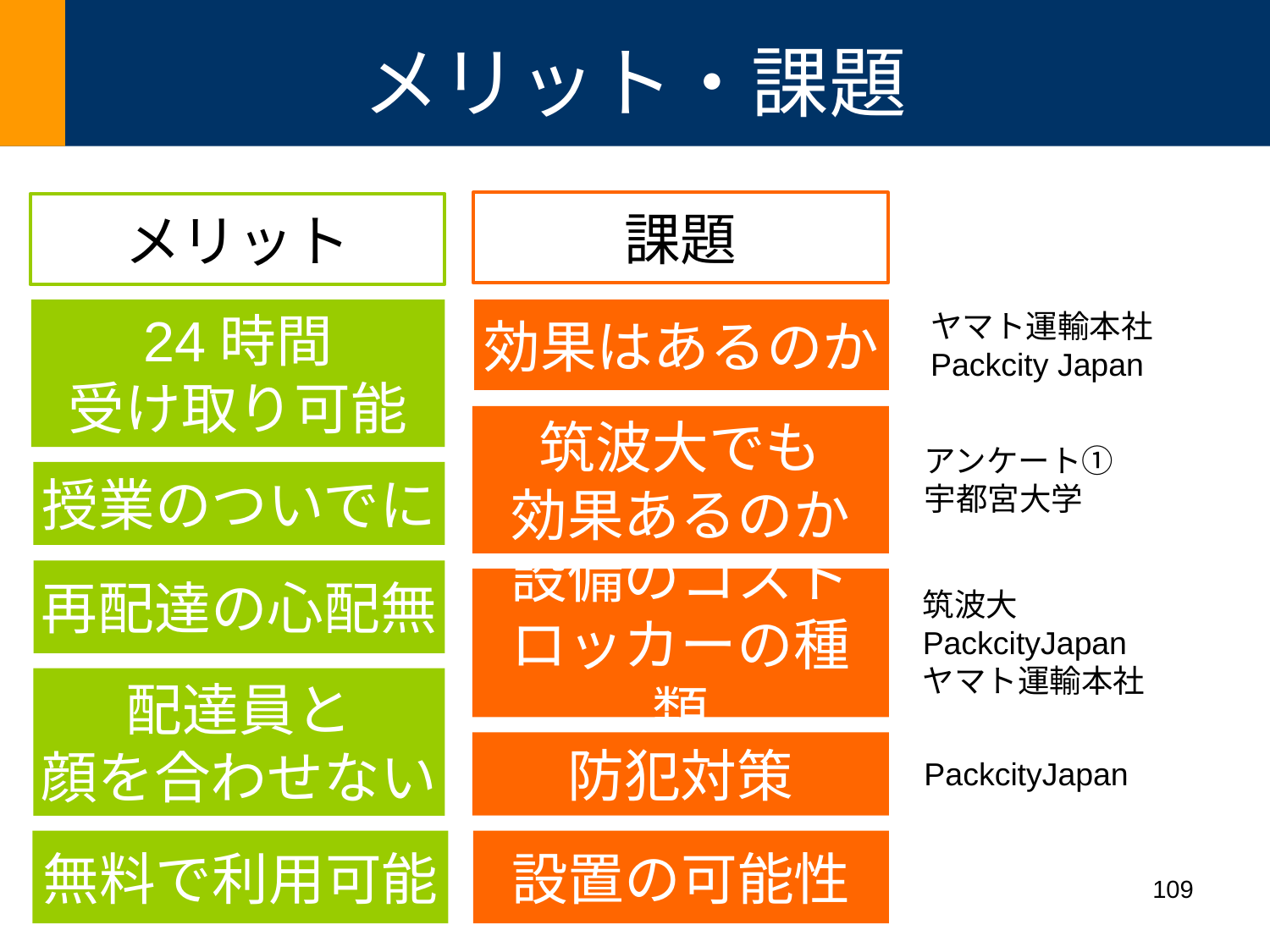

# メリット・課題
課題
メリット
24時間
受け取り可能
効果はあるのか
ヤマト運輸本社
Packcity Japan
筑波大でも
効果あるのか
アンケート①
宇都宮大学
授業のついでに
再配達の心配無
設備のコスト
ロッカーの種類
筑波大
PackcityJapan
ヤマト運輸本社
配達員と
顔を合わせない
防犯対策
PackcityJapan
無料で利用可能
設置の可能性
109